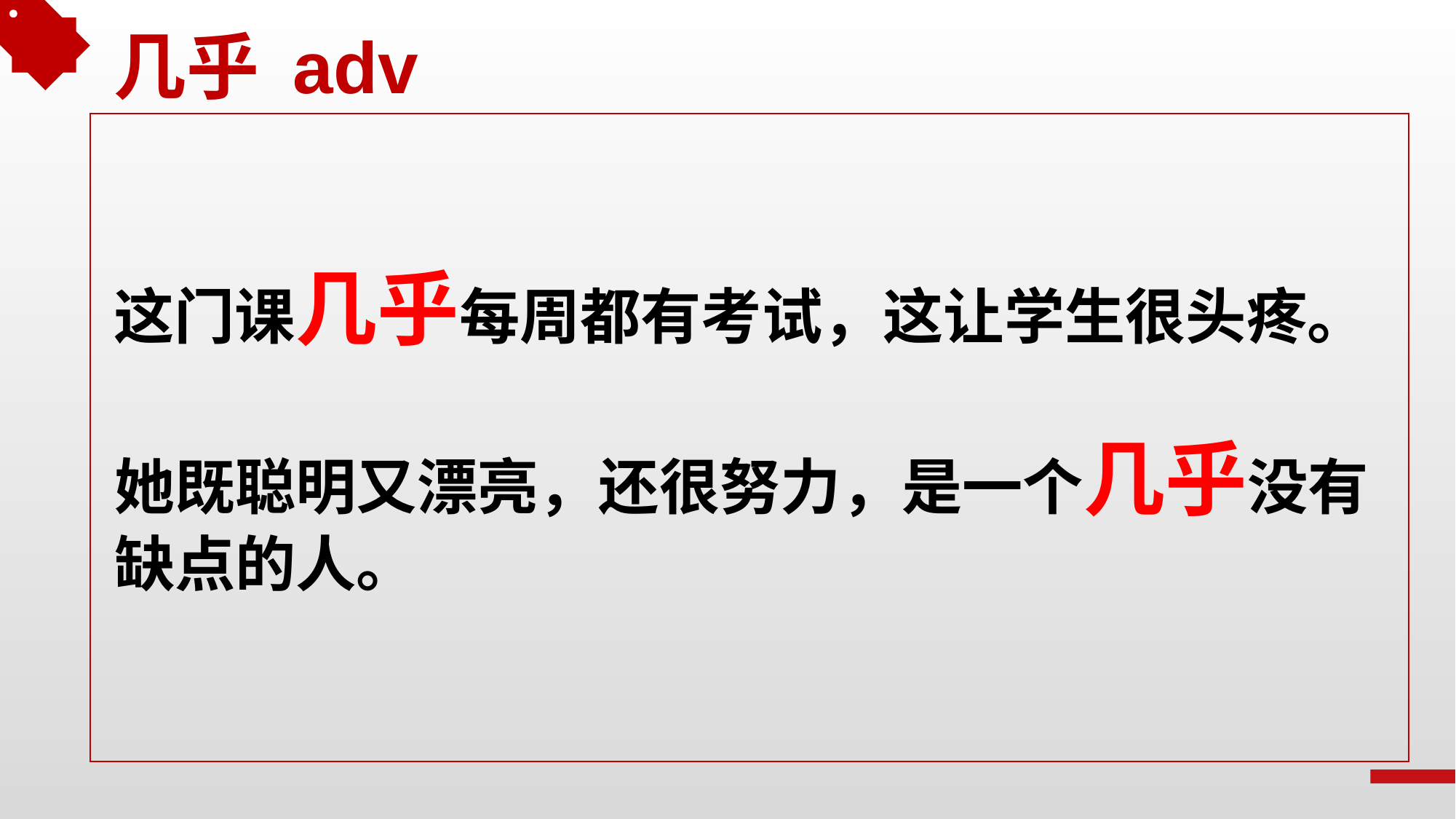

几乎 adv

这门课几乎每周都有考试，这让学生很头疼。
她既聪明又漂亮，还很努力，是一个几乎没有缺点的人。